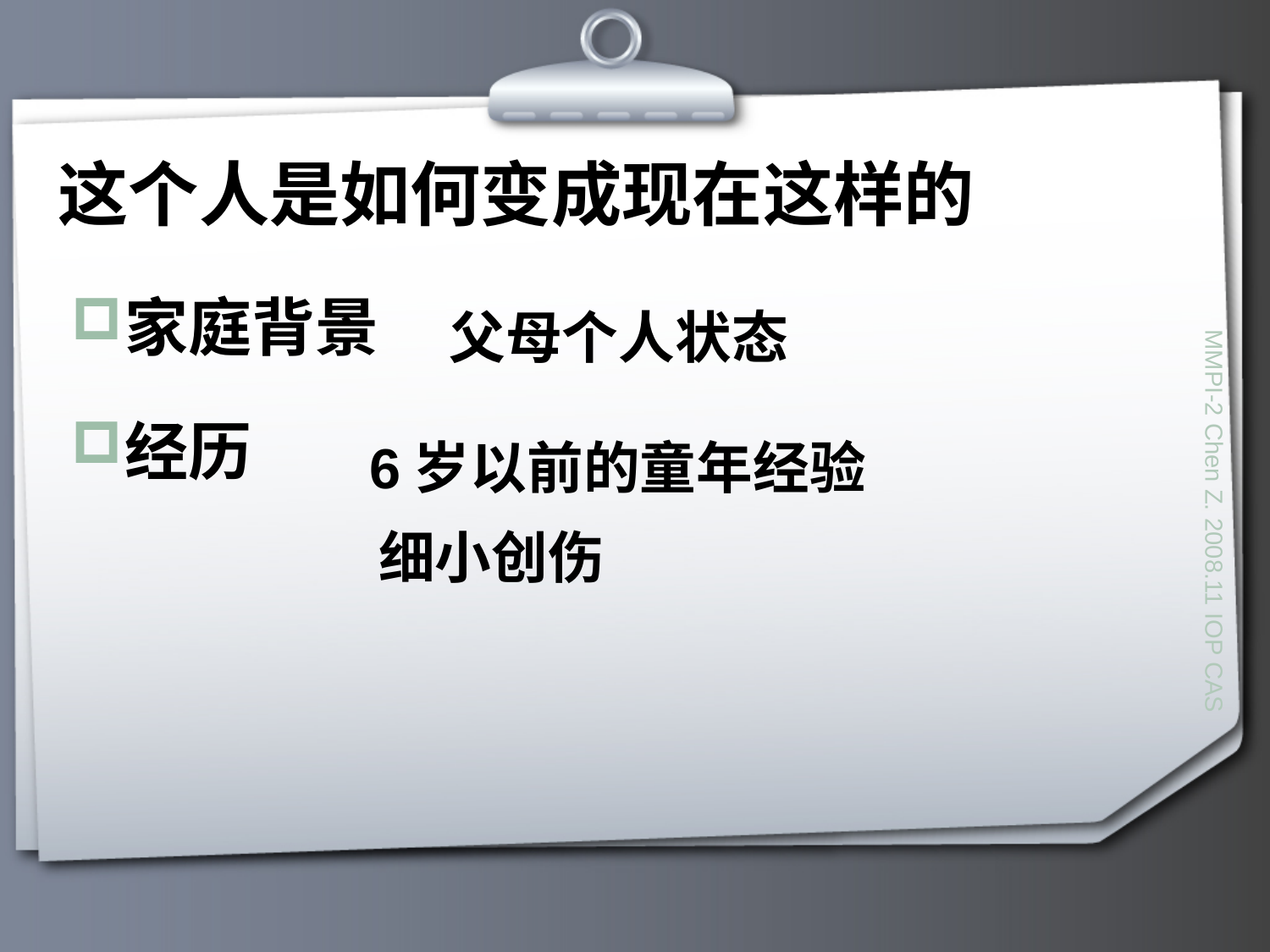

# 这个人是如何变成现在这样的
家庭背景
经历
父母个人状态
6岁以前的童年经验
细小创伤